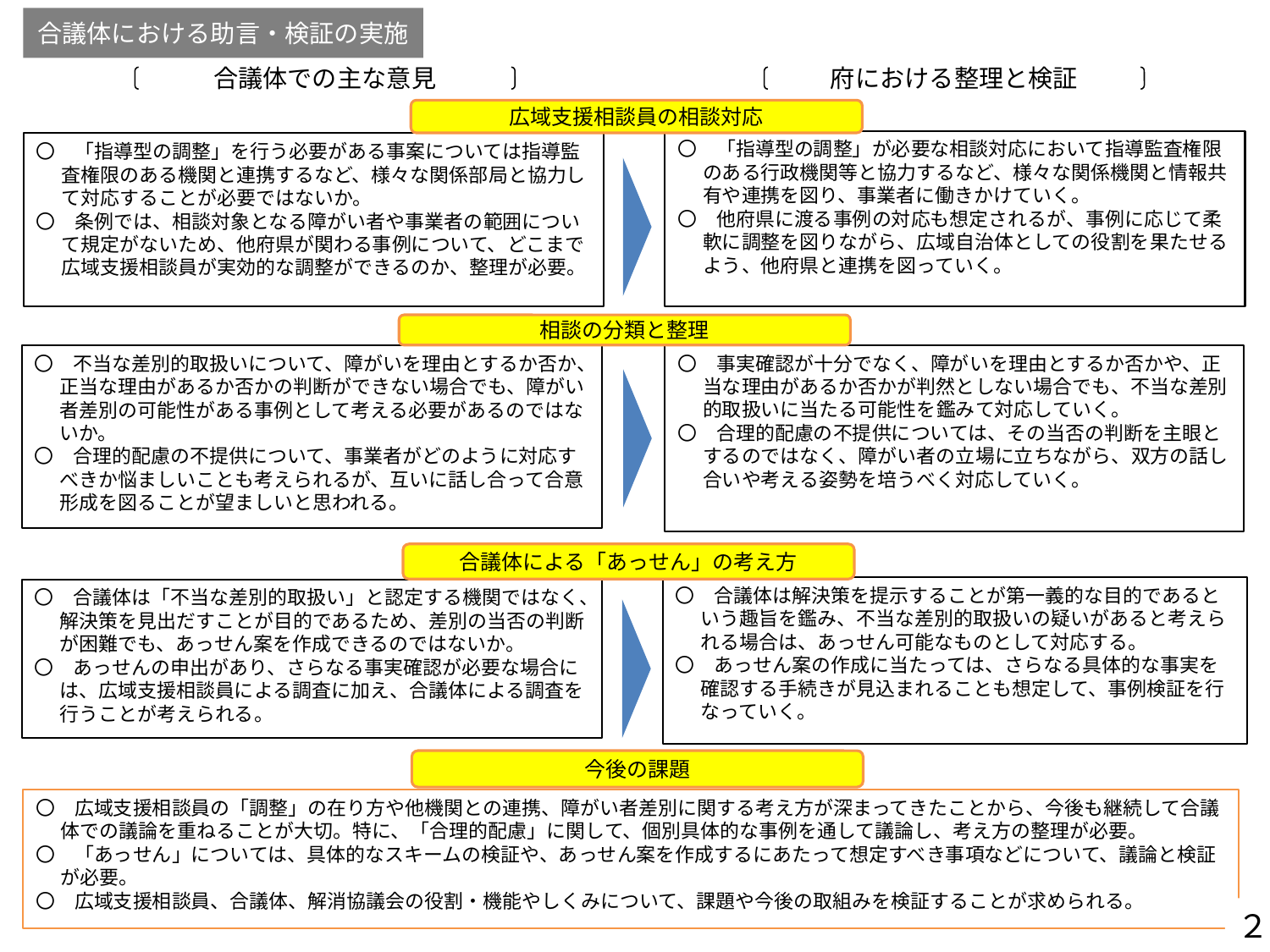

合議体における助言・検証の実施
合議体での主な意見
府における整理と検証
広域支援相談員の相談対応
〇　「指導型の調整」が必要な相談対応において指導監査権限のある行政機関等と協力するなど、様々な関係機関と情報共有や連携を図り、事業者に働きかけていく。
〇　他府県に渡る事例の対応も想定されるが、事例に応じて柔軟に調整を図りながら、広域自治体としての役割を果たせるよう、他府県と連携を図っていく。
〇　「指導型の調整」を行う必要がある事案については指導監査権限のある機関と連携するなど、様々な関係部局と協力して対応することが必要ではないか。
〇　条例では、相談対象となる障がい者や事業者の範囲について規定がないため、他府県が関わる事例について、どこまで広域支援相談員が実効的な調整ができるのか、整理が必要。

相談の分類と整理
〇　不当な差別的取扱いについて、障がいを理由とするか否か、正当な理由があるか否かの判断ができない場合でも、障がい者差別の可能性がある事例として考える必要があるのではないか。
〇　合理的配慮の不提供について、事業者がどのように対応すべきか悩ましいことも考えられるが、互いに話し合って合意形成を図ることが望ましいと思われる。
〇　事実確認が十分でなく、障がいを理由とするか否かや、正当な理由があるか否かが判然としない場合でも、不当な差別的取扱いに当たる可能性を鑑みて対応していく。
〇　合理的配慮の不提供については、その当否の判断を主眼とするのではなく、障がい者の立場に立ちながら、双方の話し合いや考える姿勢を培うべく対応していく。

合議体による「あっせん」の考え方
〇　合議体は解決策を提示することが第一義的な目的であるという趣旨を鑑み、不当な差別的取扱いの疑いがあると考えられる場合は、あっせん可能なものとして対応する。
〇　あっせん案の作成に当たっては、さらなる具体的な事実を確認する手続きが見込まれることも想定して、事例検証を行なっていく。
〇　合議体は「不当な差別的取扱い」と認定する機関ではなく、解決策を見出だすことが目的であるため、差別の当否の判断が困難でも、あっせん案を作成できるのではないか。
〇　あっせんの申出があり、さらなる事実確認が必要な場合には、広域支援相談員による調査に加え、合議体による調査を行うことが考えられる。

今後の課題
〇　広域支援相談員の「調整」の在り方や他機関との連携、障がい者差別に関する考え方が深まってきたことから、今後も継続して合議体での議論を重ねることが大切。特に、「合理的配慮」に関して、個別具体的な事例を通して議論し、考え方の整理が必要。
〇　「あっせん」については、具体的なスキームの検証や、あっせん案を作成するにあたって想定すべき事項などについて、議論と検証が必要。
〇　広域支援相談員、合議体、解消協議会の役割・機能やしくみについて、課題や今後の取組みを検証することが求められる。
２